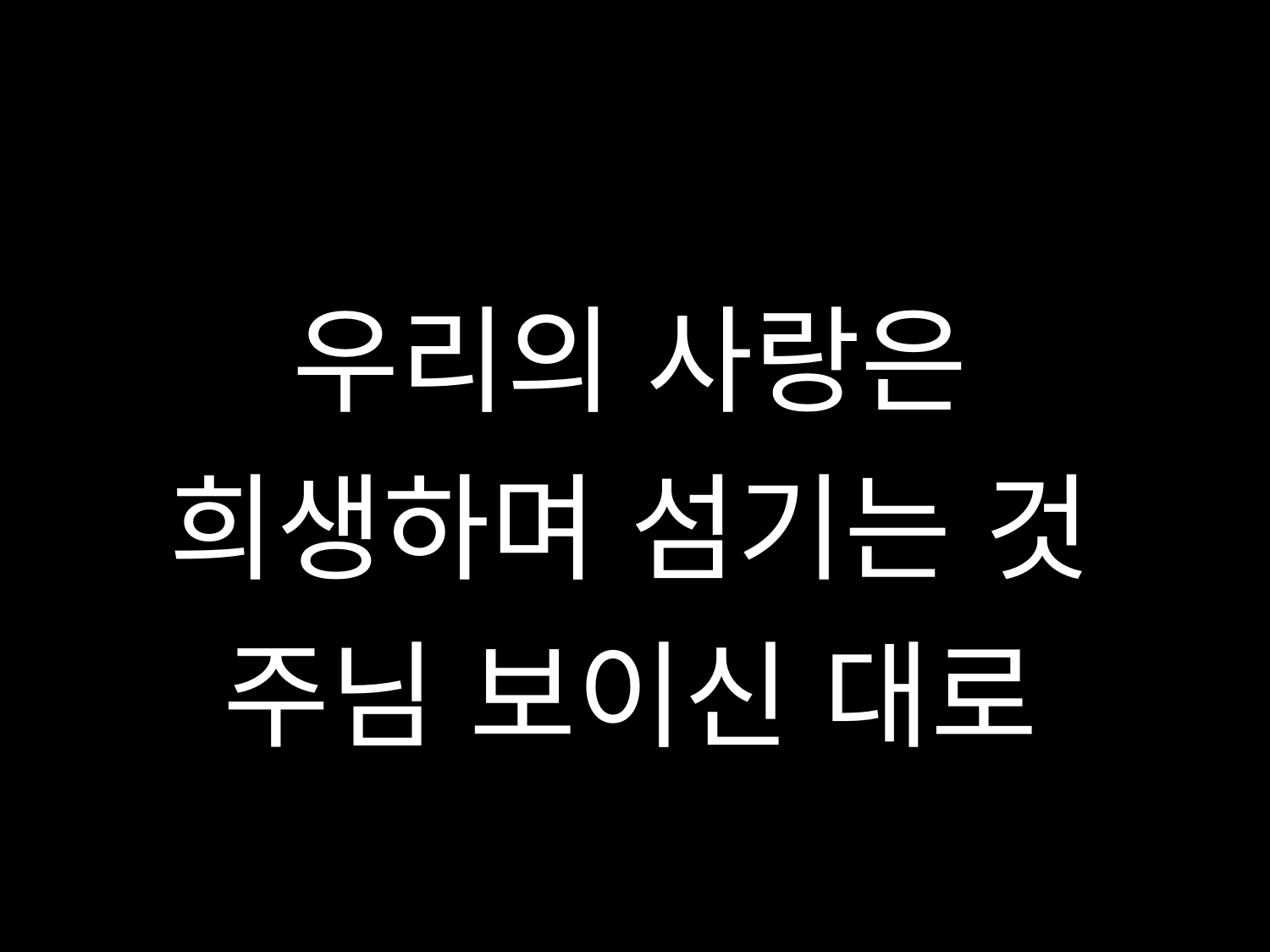

우리의 사랑은
희생하며 섬기는 것
주님 보이신 대로